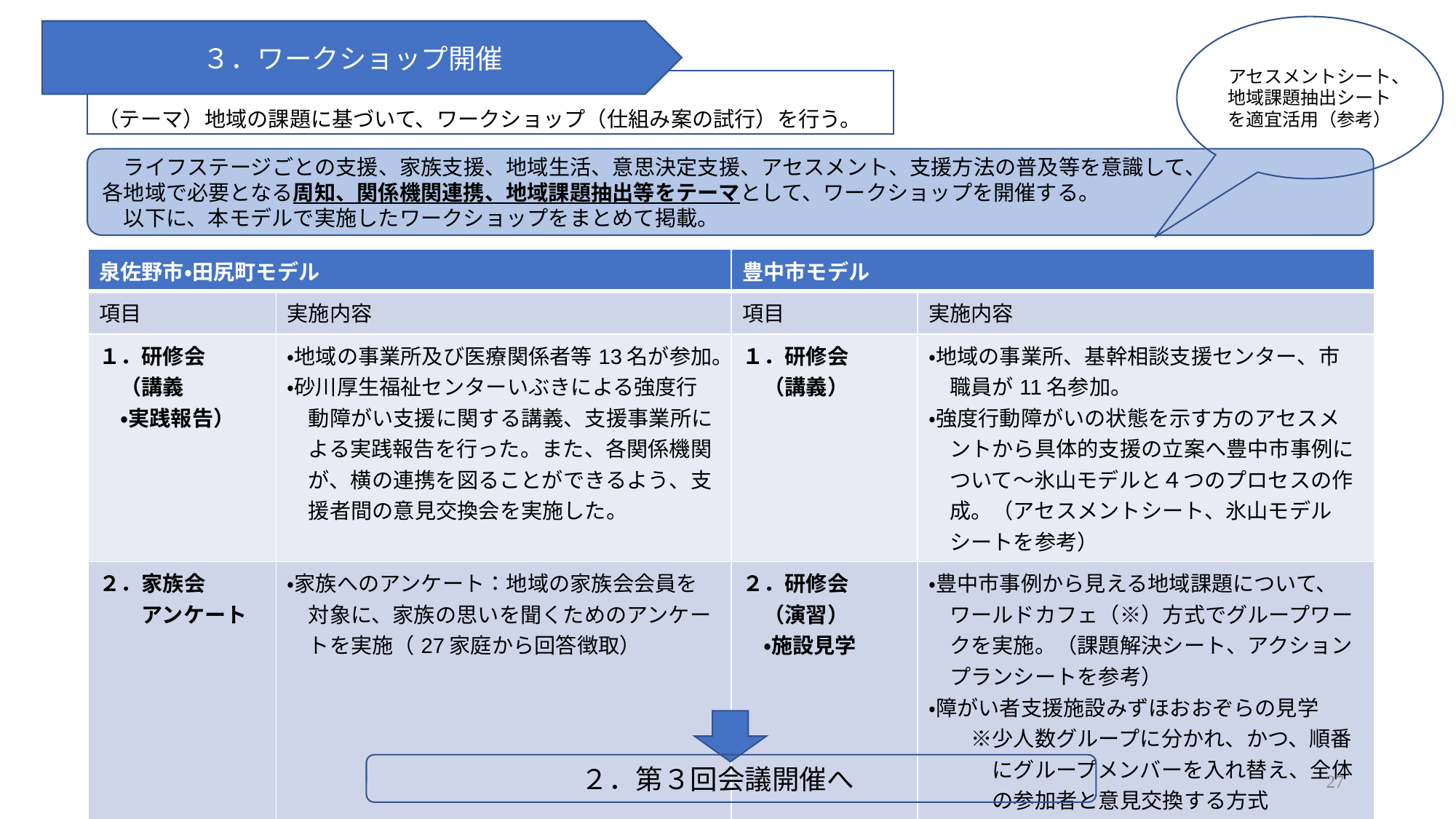

アセスメントシート、地域課題抽出シートを適宜活用（参考）
３．ワークショップ開催

（テーマ）地域の課題に基づいて、ワークショップ（仕組み案の試行）を行う。
　ライフステージごとの支援、家族支援、地域生活、意思決定支援、アセスメント、支援方法の普及等を意識して、
各地域で必要となる周知、関係機関連携、地域課題抽出等をテーマとして、ワークショップを開催する。
　以下に、本モデルで実施したワークショップをまとめて掲載。
| 泉佐野市・田尻町モデル |  | 豊中市モデル |  |
| --- | --- | --- | --- |
| 項目 | 実施内容 | 項目 | 実施内容 |
| １．研修会 　（講義 　・実践報告） | ・地域の事業所及び医療関係者等13名が参加。 ・砂川厚生福祉センターいぶきによる強度行 　動障がい支援に関する講義、支援事業所に 　よる実践報告を行った。また、各関係機関 　が、横の連携を図ることができるよう、支 　援者間の意見交換会を実施した。 | １．研修会 　（講義） | ・地域の事業所、基幹相談支援センター、市 　職員が11名参加。 ・強度行動障がいの状態を示す方のアセスメ 　ントから具体的支援の立案へ豊中市事例に 　ついて～氷山モデルと４つのプロセスの作 　成。（アセスメントシート、氷山モデル 　シートを参考） |
| ２．家族会 　　アンケート | ・家族へのアンケート：地域の家族会会員を 　対象に、家族の思いを聞くためのアンケー 　トを実施（27家庭から回答徴取） | ２．研修会 　（演習） 　・施設見学 | ・豊中市事例から見える地域課題について、 　ワールドカフェ（※）方式でグループワー 　クを実施。（課題解決シート、アクション 　プランシートを参考） ・障がい者支援施設みずほおおぞらの見学 　　※少人数グループに分かれ、かつ、順番 　　　にグループメンバーを入れ替え、全体 　　　の参加者と意見交換する方式 |

２．第３回会議開催へ
27